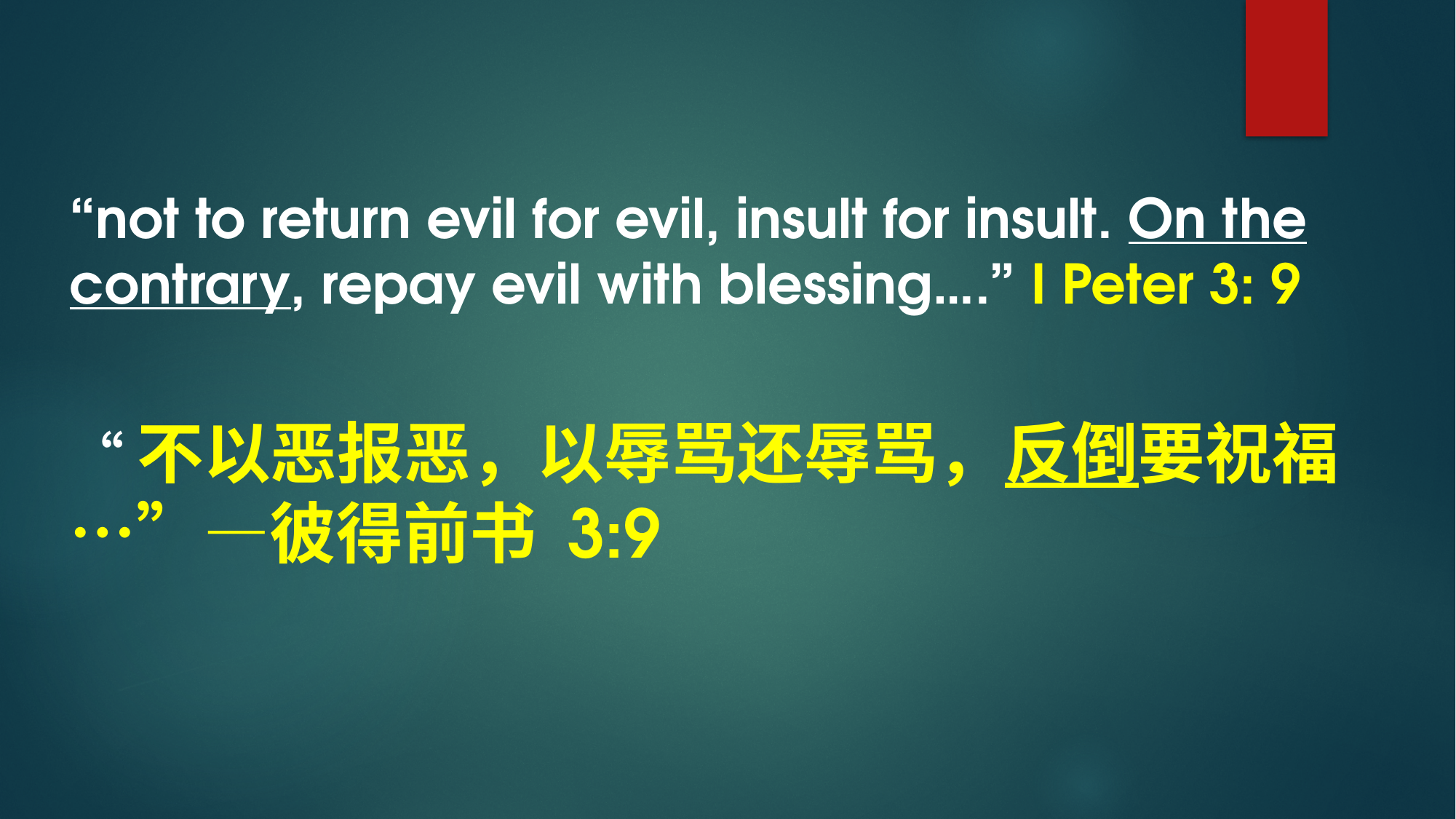

“not to return evil for evil, insult for insult. On the contrary, repay evil with blessing….” I Peter 3: 9

“不以恶报恶，以辱骂还辱骂，反倒要祝福…”—彼得前书 3:9